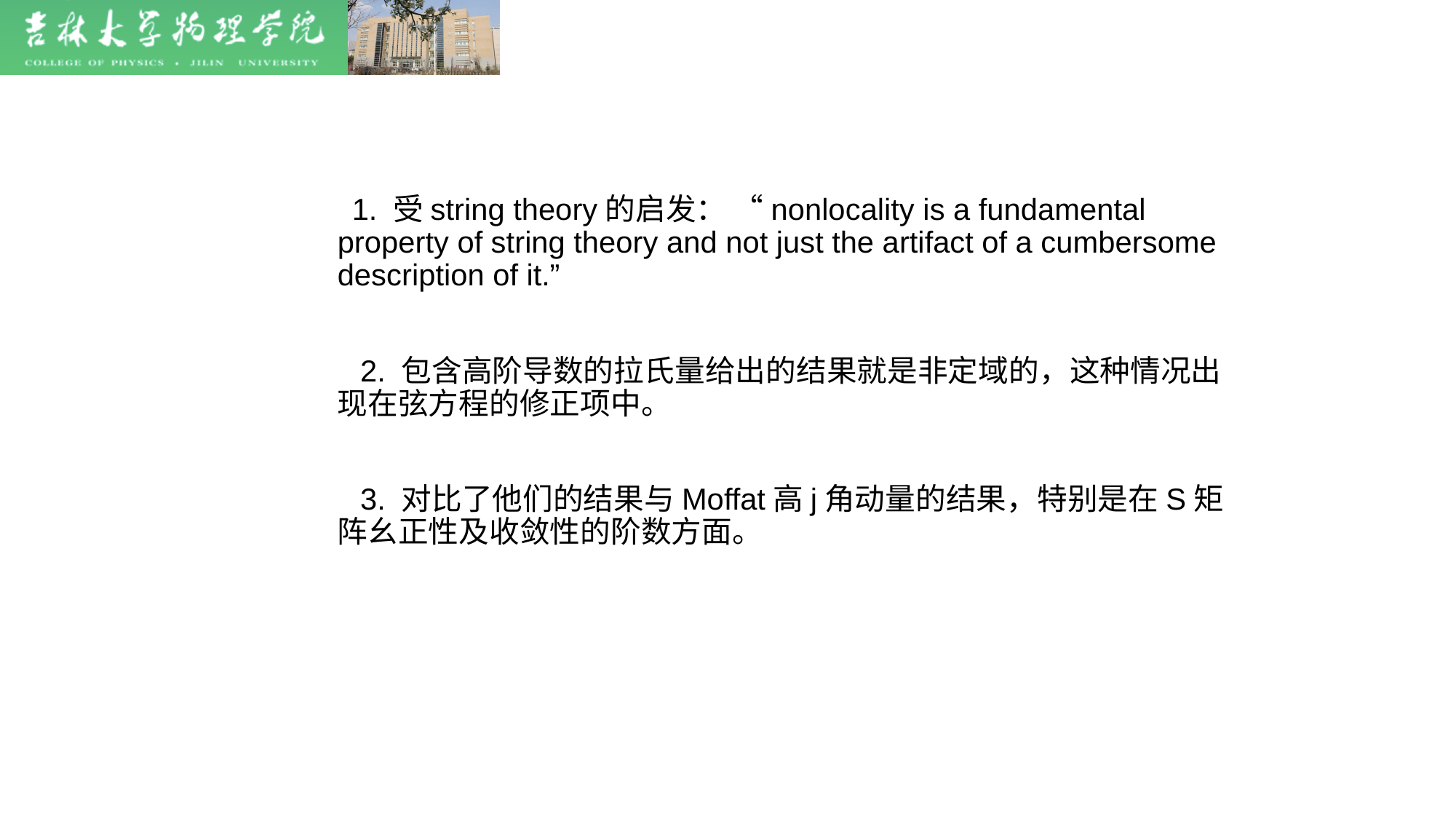

1. 受string theory的启发： “nonlocality is a fundamental property of string theory and not just the artifact of a cumbersome description of it.”

      2. 包含高阶导数的拉氏量给出的结果就是非定域的，这种情况出现在弦方程的修正项中。

      3. 对比了他们的结果与Moffat高j角动量的结果，特别是在S矩阵幺正性及收敛性的阶数方面。